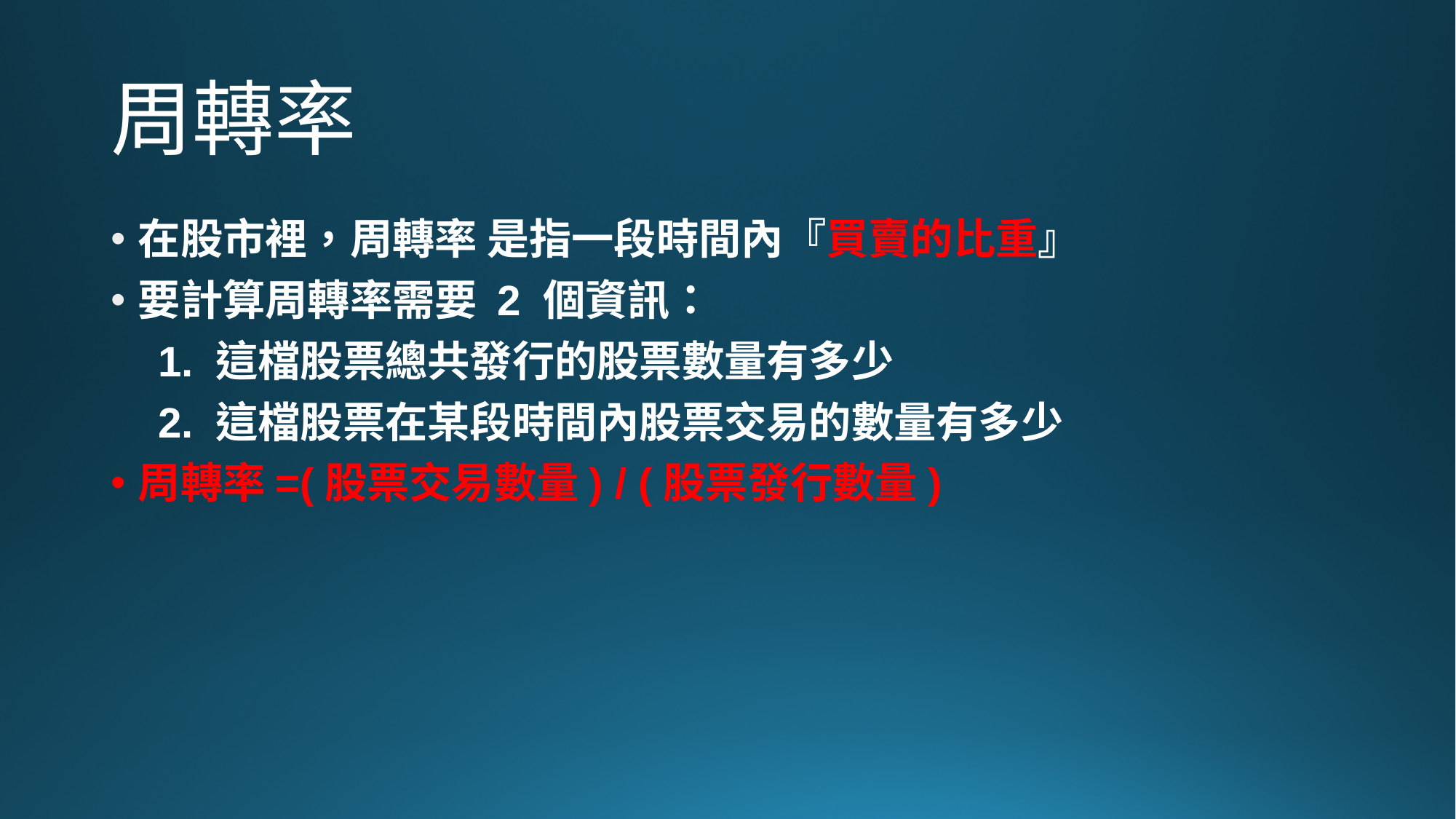

# 周轉率
在股市裡，周轉率 是指一段時間內『買賣的比重』
要計算周轉率需要 2 個資訊：
    1. 這檔股票總共發行的股票數量有多少
    2. 這檔股票在某段時間內股票交易的數量有多少
周轉率=(股票交易數量) / (股票發行數量)